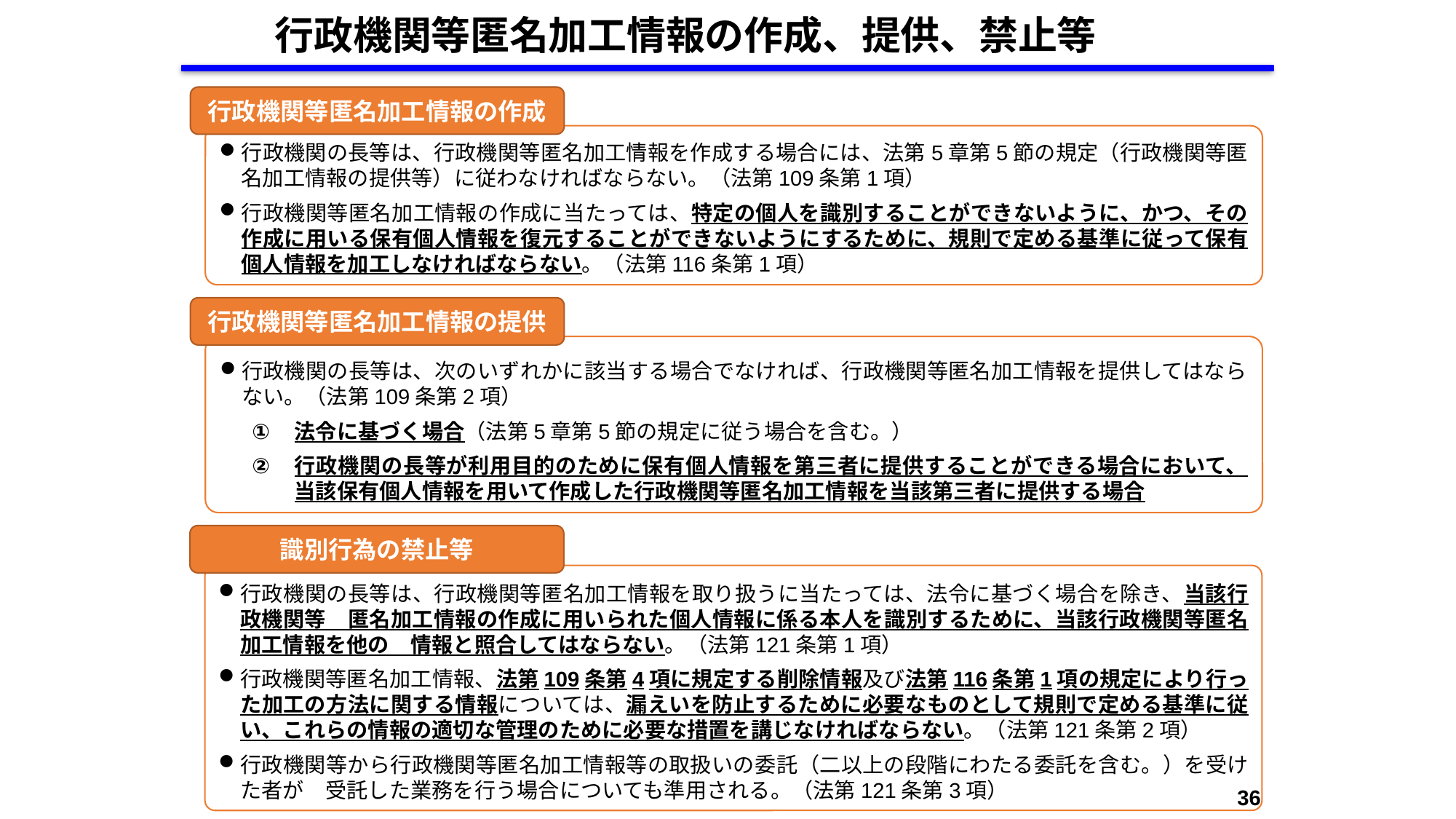

行政機関等匿名加工情報の作成、提供、禁止等

行政機関等匿名加工情報の作成
行政機関の長等は、行政機関等匿名加工情報を作成する場合には、法第5章第5節の規定（行政機関等匿名加工情報の提供等）に従わなければならない。（法第109条第1項）
行政機関等匿名加工情報の作成に当たっては、特定の個人を識別することができないように、かつ、その作成に用いる保有個人情報を復元することができないようにするために、規則で定める基準に従って保有個人情報を加工しなければならない。（法第116条第1項）
行政機関等匿名加工情報の提供
行政機関の長等は、次のいずれかに該当する場合でなければ、行政機関等匿名加工情報を提供してはならない。（法第109条第2項）
法令に基づく場合（法第5章第5節の規定に従う場合を含む。）
行政機関の長等が利用目的のために保有個人情報を第三者に提供することができる場合において、当該保有個人情報を用いて作成した行政機関等匿名加工情報を当該第三者に提供する場合
識別行為の禁止等
行政機関の長等は、行政機関等匿名加工情報を取り扱うに当たっては、法令に基づく場合を除き、当該行政機関等　匿名加工情報の作成に用いられた個人情報に係る本人を識別するために、当該行政機関等匿名加工情報を他の　情報と照合してはならない。（法第121条第1項）
行政機関等匿名加工情報、法第109条第4項に規定する削除情報及び法第116条第1項の規定により行った加工の方法に関する情報については、漏えいを防止するために必要なものとして規則で定める基準に従い、これらの情報の適切な管理のために必要な措置を講じなければならない。（法第121条第2項）
行政機関等から行政機関等匿名加工情報等の取扱いの委託（二以上の段階にわたる委託を含む。）を受けた者が　受託した業務を行う場合についても準用される。（法第121条第3項）
36